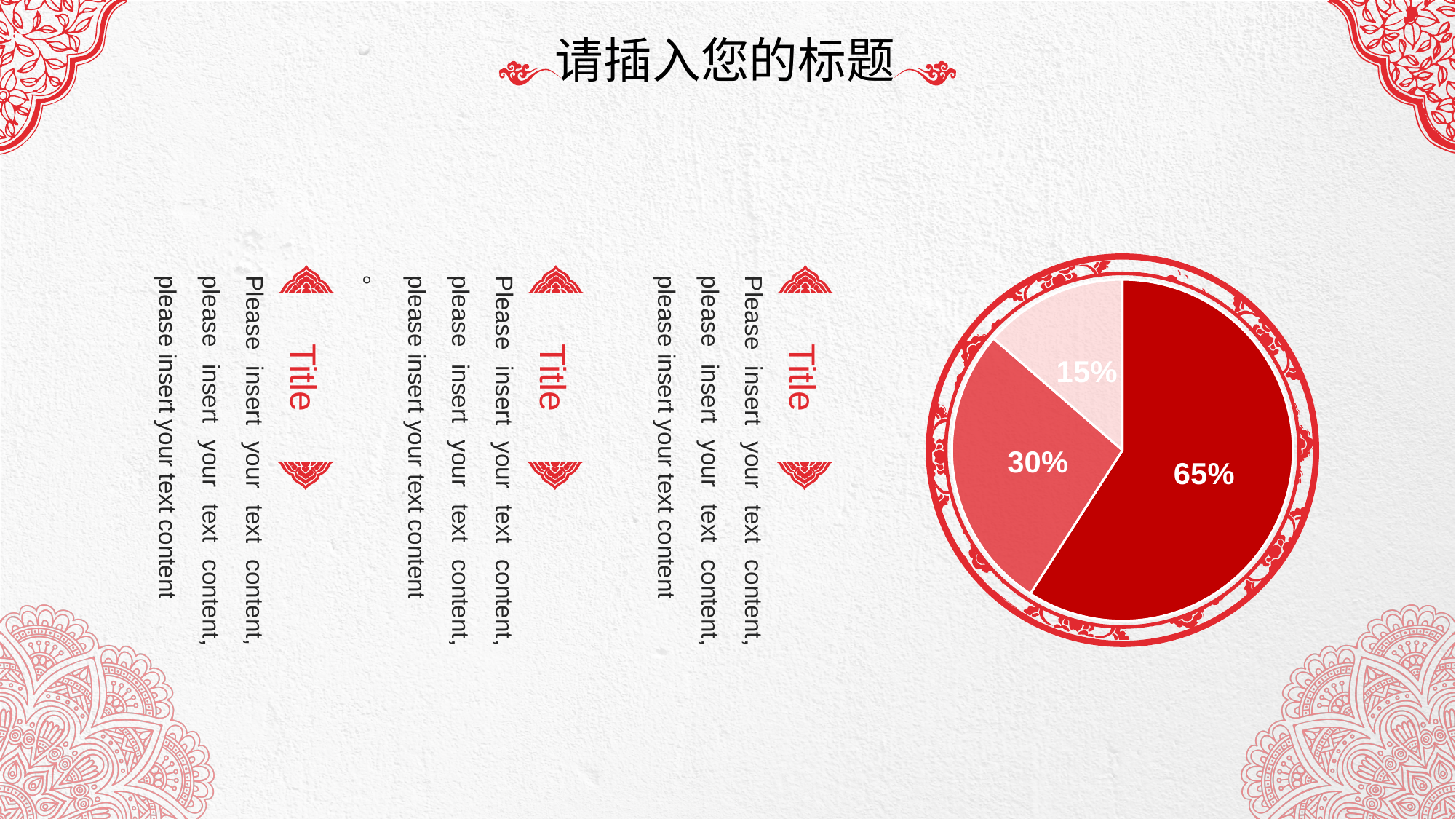

Please insert your text content, please insert your text content, please insert your text content

Please insert your text content, please insert your text content, please insert your text content
。

Please insert your text content, please insert your text content, please insert your text content

### Chart

| Category | 销售额 |
|---|---|
| 第一季度 | 0.65 |
| 第二季度 | 0.3 |
| 第三季度 | 0.15 |
Title
Title
Title